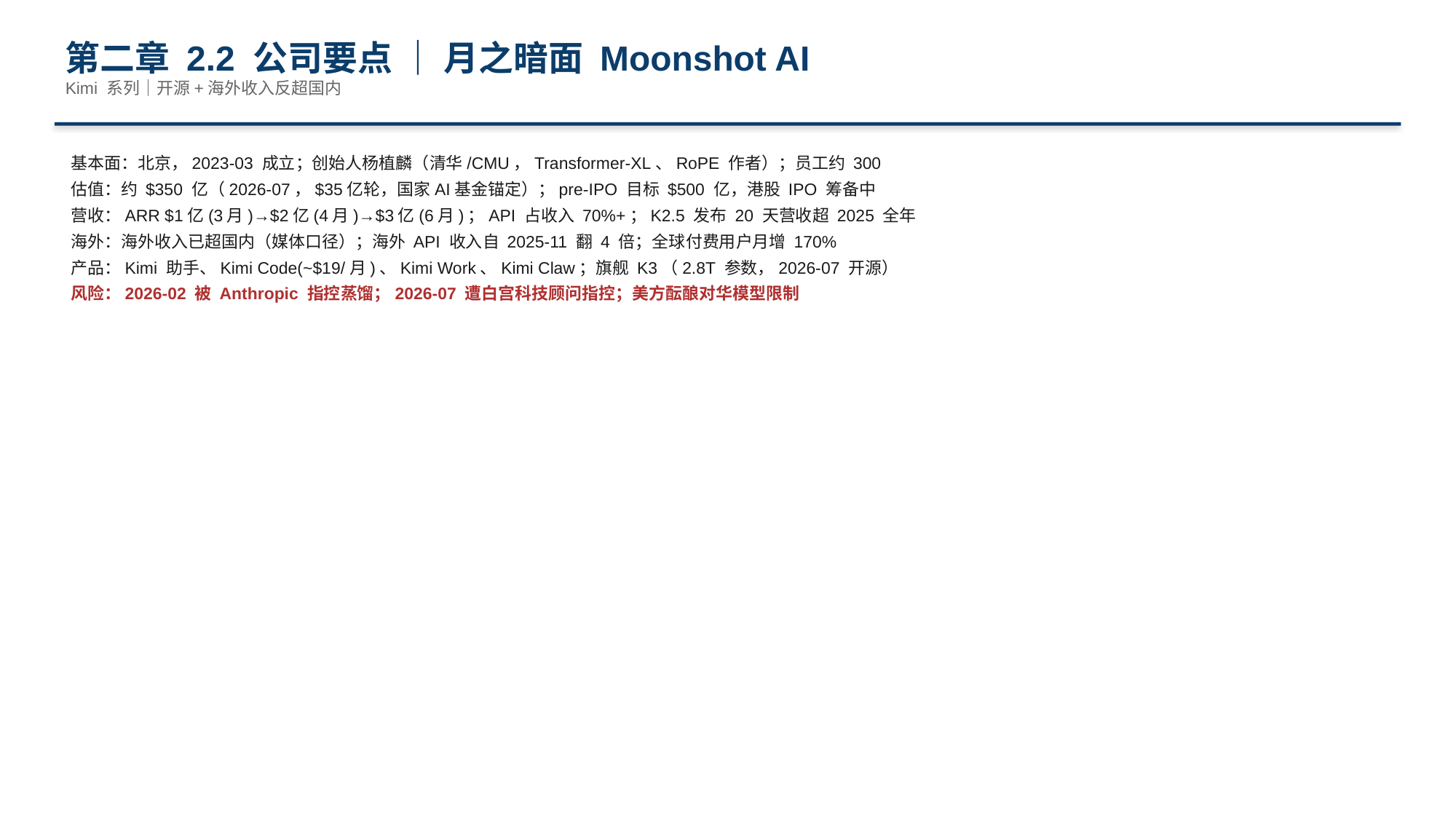

第二章 2.2 公司要点 ｜ 月之暗面 Moonshot AI
Kimi 系列｜开源+海外收入反超国内

基本面：北京，2023-03 成立；创始人杨植麟（清华/CMU，Transformer-XL、RoPE 作者）；员工约 300
估值：约 $350 亿（2026-07，$35亿轮，国家AI基金锚定）；pre-IPO 目标 $500 亿，港股 IPO 筹备中
营收：ARR $1亿(3月)→$2亿(4月)→$3亿(6月)；API 占收入 70%+；K2.5 发布 20 天营收超 2025 全年
海外：海外收入已超国内（媒体口径）；海外 API 收入自 2025-11 翻 4 倍；全球付费用户月增 170%
产品：Kimi 助手、Kimi Code(~$19/月)、Kimi Work、Kimi Claw；旗舰 K3（2.8T 参数，2026-07 开源）
风险：2026-02 被 Anthropic 指控蒸馏；2026-07 遭白宫科技顾问指控；美方酝酿对华模型限制